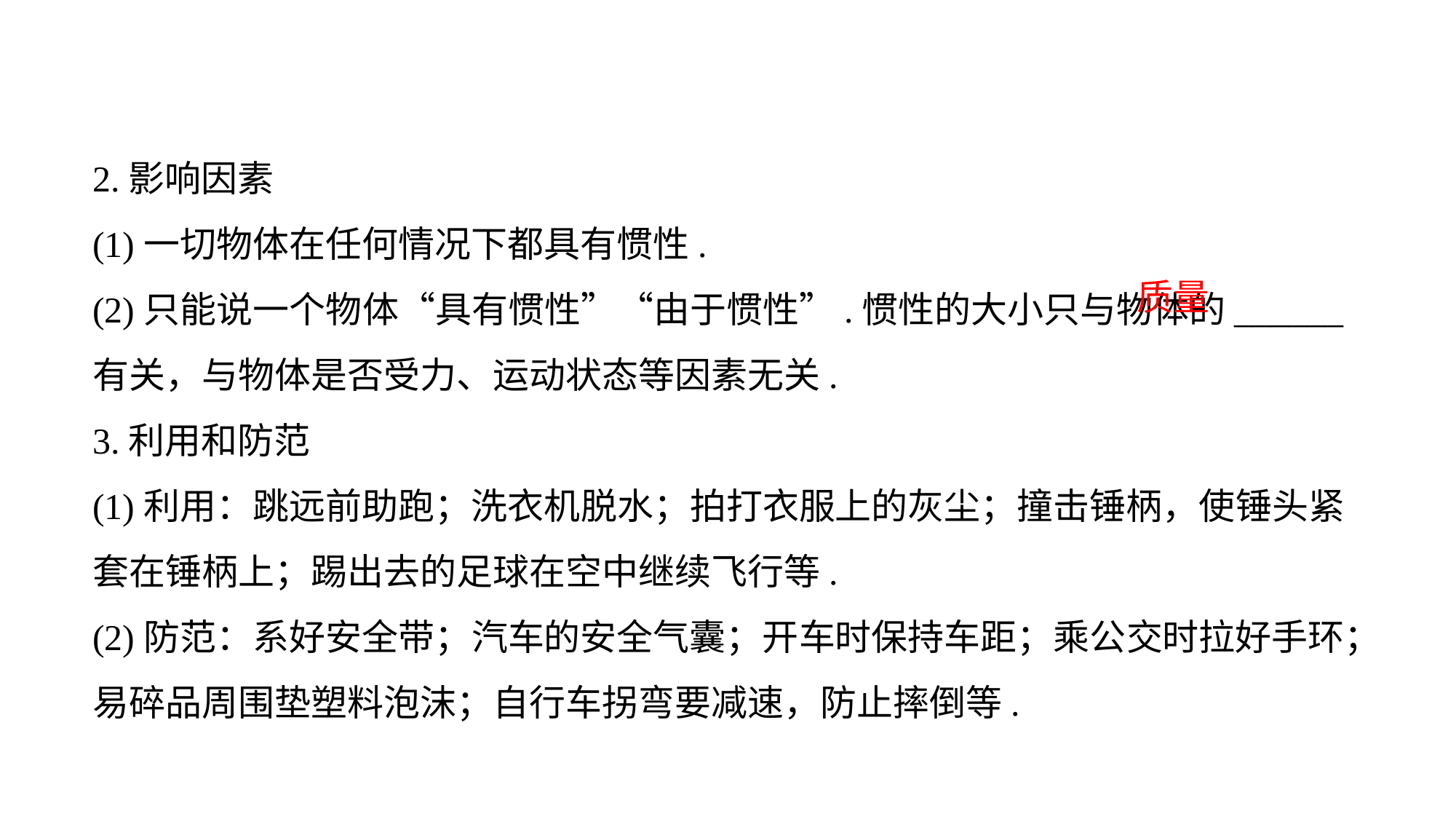

2.影响因素
(1)一切物体在任何情况下都具有惯性.
(2)只能说一个物体“具有惯性”“由于惯性”.惯性的大小只与物体的______有关，与物体是否受力、运动状态等因素无关.
3.利用和防范
(1)利用：跳远前助跑；洗衣机脱水；拍打衣服上的灰尘；撞击锤柄，使锤头紧套在锤柄上；踢出去的足球在空中继续飞行等.
(2)防范：系好安全带；汽车的安全气囊；开车时保持车距；乘公交时拉好手环；易碎品周围垫塑料泡沫；自行车拐弯要减速，防止摔倒等.
质量